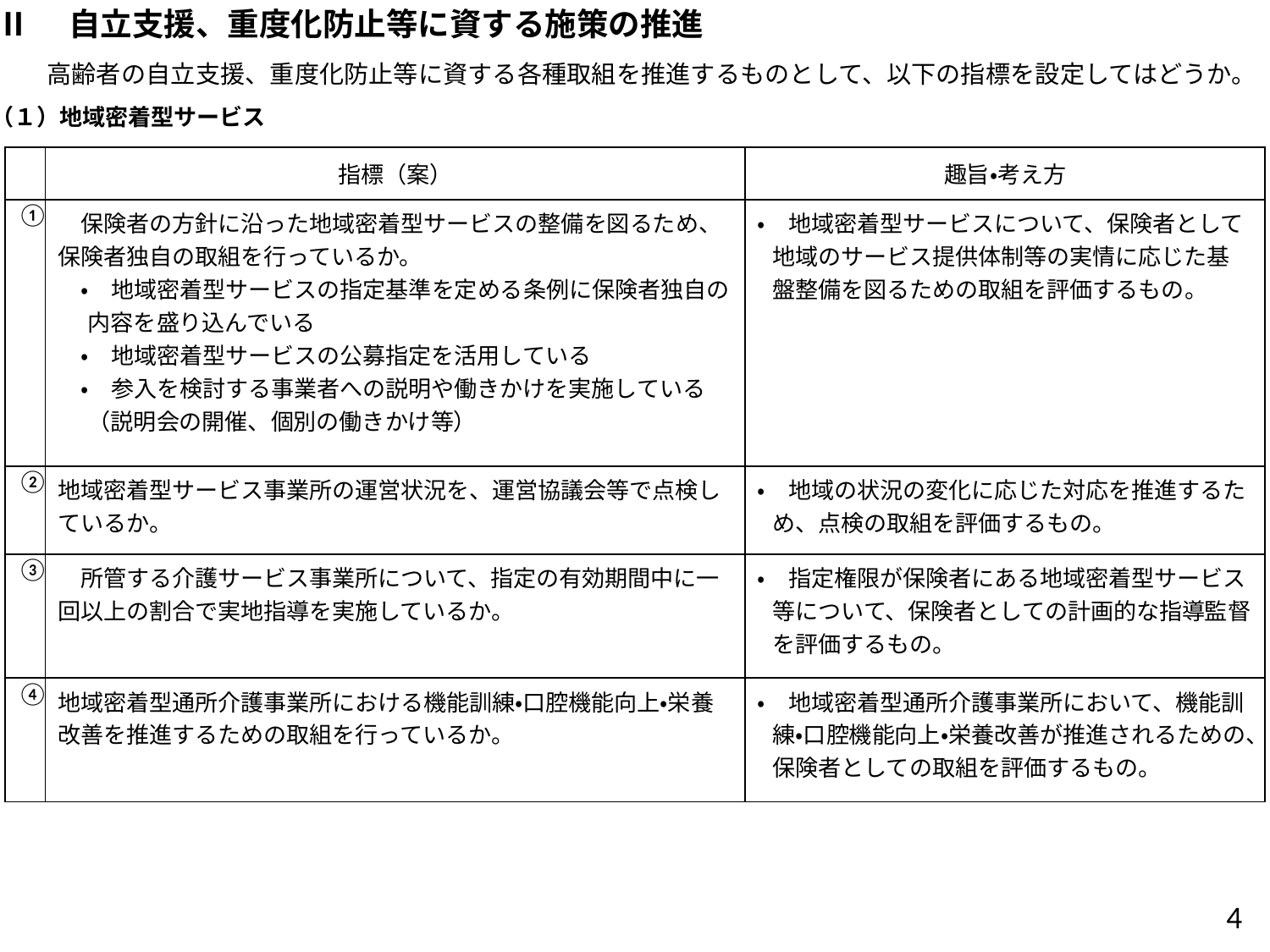

Ⅱ　自立支援、重度化防止等に資する施策の推進

　　高齢者の自立支援、重度化防止等に資する各種取組を推進するものとして、以下の指標を設定してはどうか。

（１）地域密着型サービス
|  | 指標（案） | 趣旨・考え方 |
| --- | --- | --- |
| ① | 保険者の方針に沿った地域密着型サービスの整備を図るため、保険者独自の取組を行っているか。 　・　地域密着型サービスの指定基準を定める条例に保険者独自の内容を盛り込んでいる 　・　地域密着型サービスの公募指定を活用している 　・　参入を検討する事業者への説明や働きかけを実施している（説明会の開催、個別の働きかけ等） | ・　地域密着型サービスについて、保険者として地域のサービス提供体制等の実情に応じた基盤整備を図るための取組を評価するもの。 |
| ② | 地域密着型サービス事業所の運営状況を、運営協議会等で点検しているか。 | ・　地域の状況の変化に応じた対応を推進するため、点検の取組を評価するもの。 |
| ③ | 所管する介護サービス事業所について、指定の有効期間中に一回以上の割合で実地指導を実施しているか。 | ・　指定権限が保険者にある地域密着型サービス等について、保険者としての計画的な指導監督を評価するもの。 |
| ④ | 地域密着型通所介護事業所における機能訓練・口腔機能向上・栄養改善を推進するための取組を行っているか。 | ・　地域密着型通所介護事業所において、機能訓練・口腔機能向上・栄養改善が推進されるための、保険者としての取組を評価するもの。 |
4